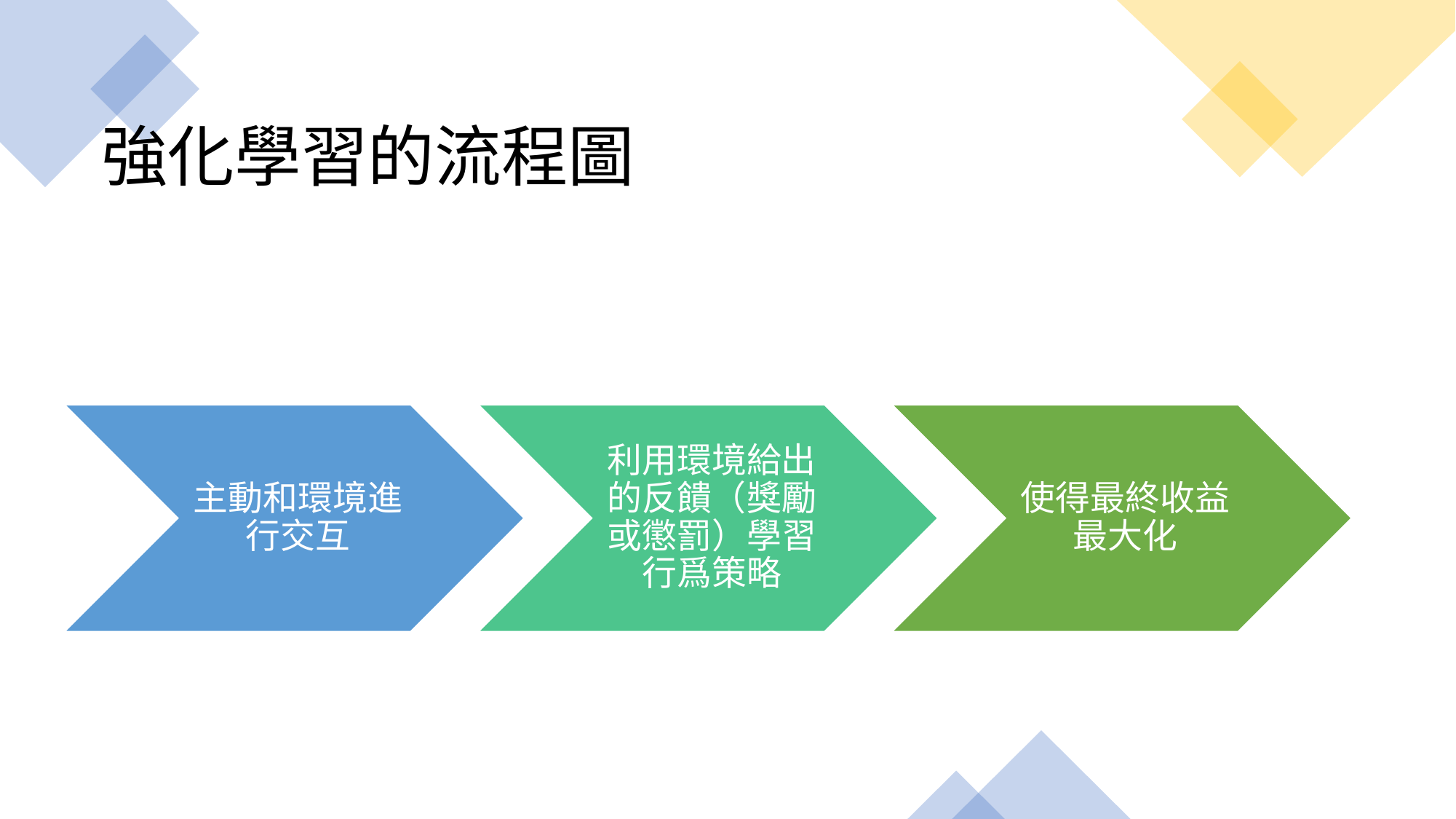

強化學習的流程圖
主動和環境進行交互
利用環境給出的反饋（獎勵或懲罰）學習行爲策略
使得最終收益最大化